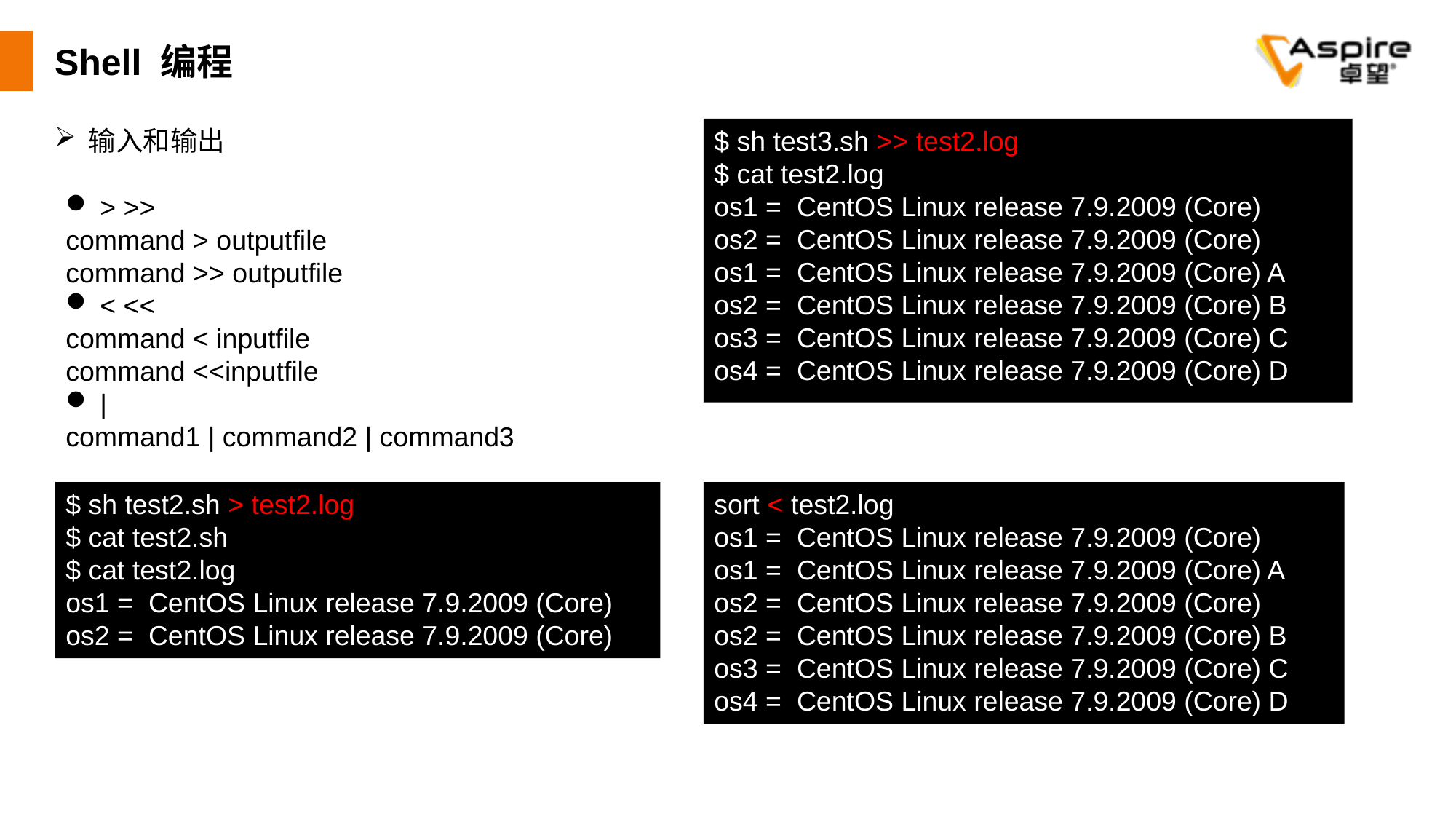

# Shell 编程
输入和输出
$ sh test3.sh >> test2.log
$ cat test2.log
os1 =  CentOS Linux release 7.9.2009 (Core)
os2 =  CentOS Linux release 7.9.2009 (Core)
os1 =  CentOS Linux release 7.9.2009 (Core) A
os2 =  CentOS Linux release 7.9.2009 (Core) B
os3 =  CentOS Linux release 7.9.2009 (Core) C
os4 =  CentOS Linux release 7.9.2009 (Core) D
> >>
command > outputfile
command >> outputfile
< <<
command < inputfile
command <<inputfile
|
command1 | command2 | command3
$ sh test2.sh > test2.log
$ cat test2.sh
$ cat test2.log
os1 =  CentOS Linux release 7.9.2009 (Core)
os2 =  CentOS Linux release 7.9.2009 (Core)
sort < test2.log
os1 =  CentOS Linux release 7.9.2009 (Core)
os1 =  CentOS Linux release 7.9.2009 (Core) A
os2 =  CentOS Linux release 7.9.2009 (Core)
os2 =  CentOS Linux release 7.9.2009 (Core) B
os3 =  CentOS Linux release 7.9.2009 (Core) C
os4 =  CentOS Linux release 7.9.2009 (Core) D